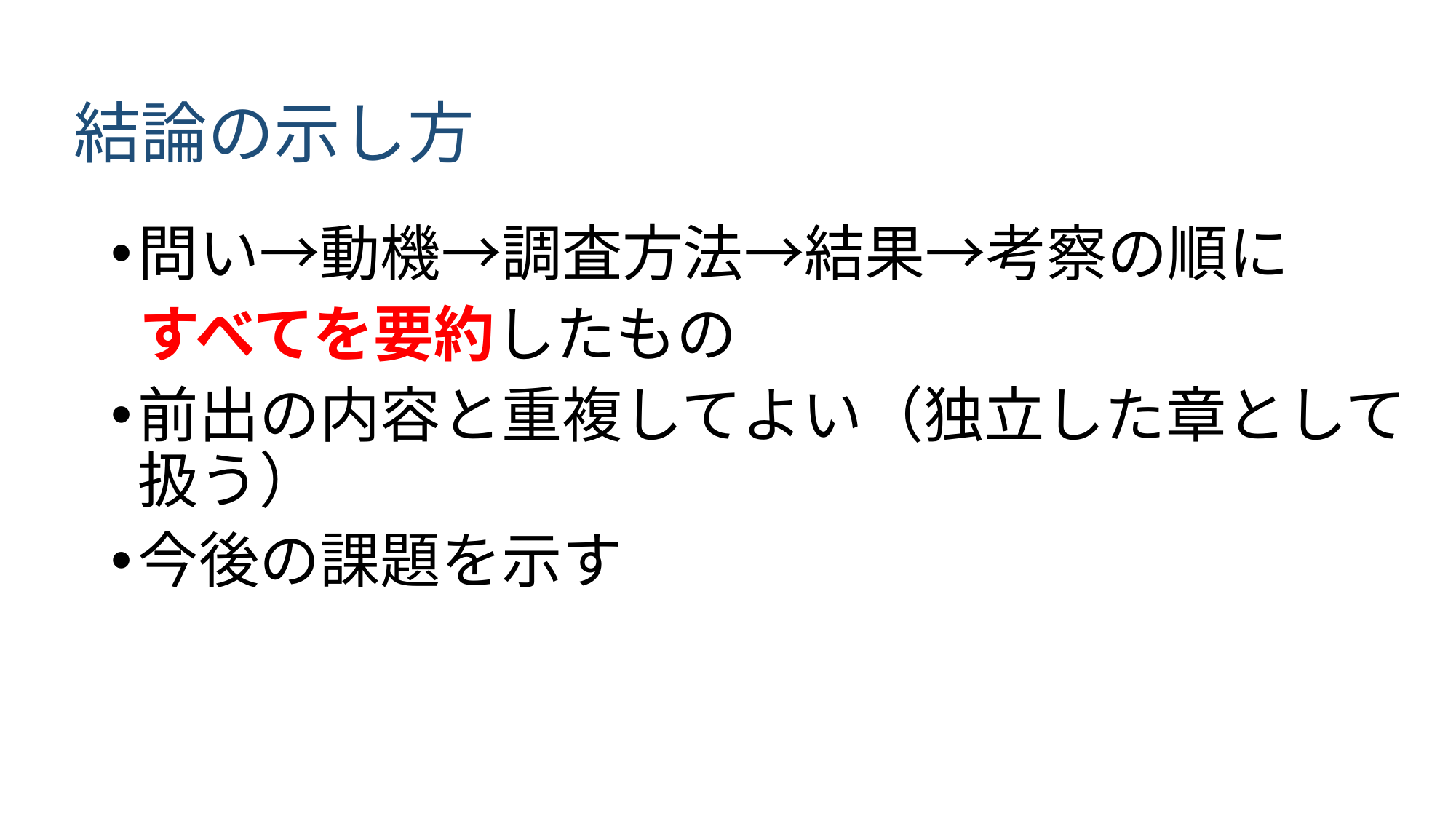

# 結論の示し方
問い→動機→調査方法→結果→考察の順に
 すべてを要約したもの
前出の内容と重複してよい（独立した章として扱う）
今後の課題を示す